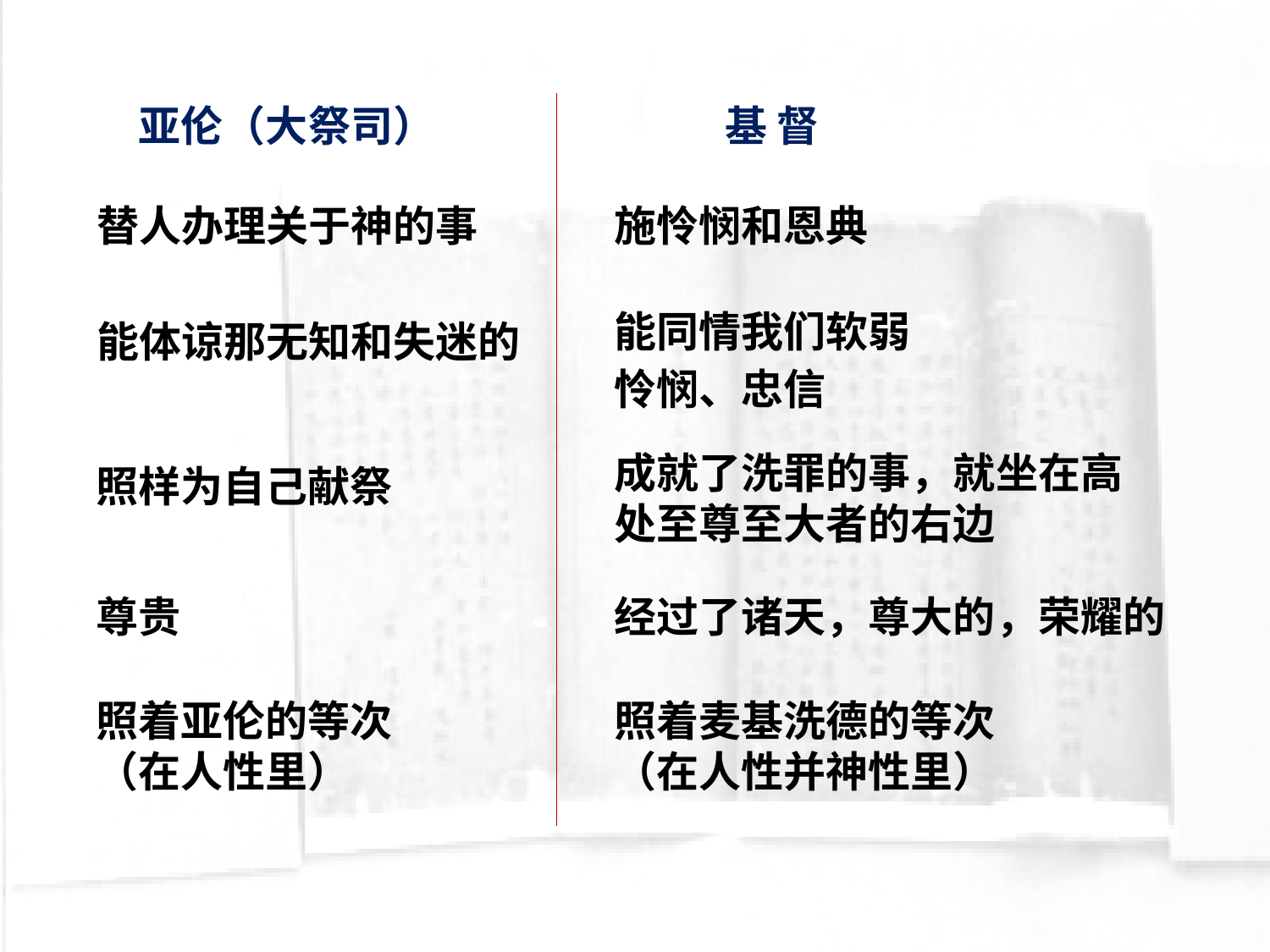

亚伦（大祭司）
基 督
替人办理关于神的事
施怜悯和恩典
能同情我们软弱
能体谅那无知和失迷的
怜悯、忠信
成就了洗罪的事，就坐在高处至尊至大者的右边
照样为自己献祭
尊贵
经过了诸天，尊大的，荣耀的
照着亚伦的等次
（在人性里）
照着麦基洗德的等次
（在人性并神性里）